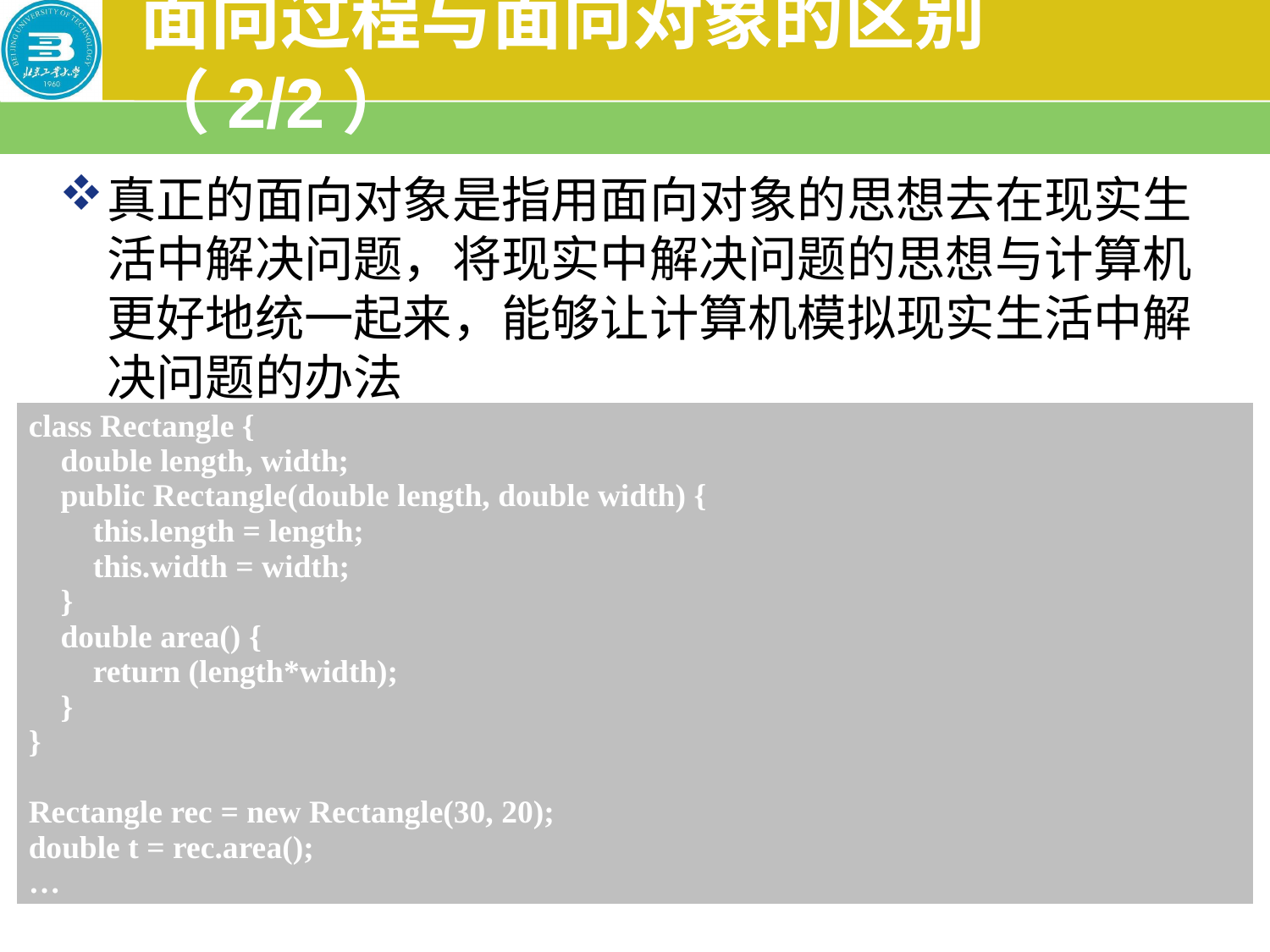

# 面向过程与面向对象的区别（2/2）
真正的面向对象是指用面向对象的思想去在现实生活中解决问题，将现实中解决问题的思想与计算机更好地统一起来，能够让计算机模拟现实生活中解决问题的办法
| class Rectangle { double length, width; public Rectangle(double length, double width) { this.length = length; this.width = width; } double area() { return (length\*width); } } Rectangle rec = new Rectangle(30, 20); double t = rec.area(); … |
| --- |